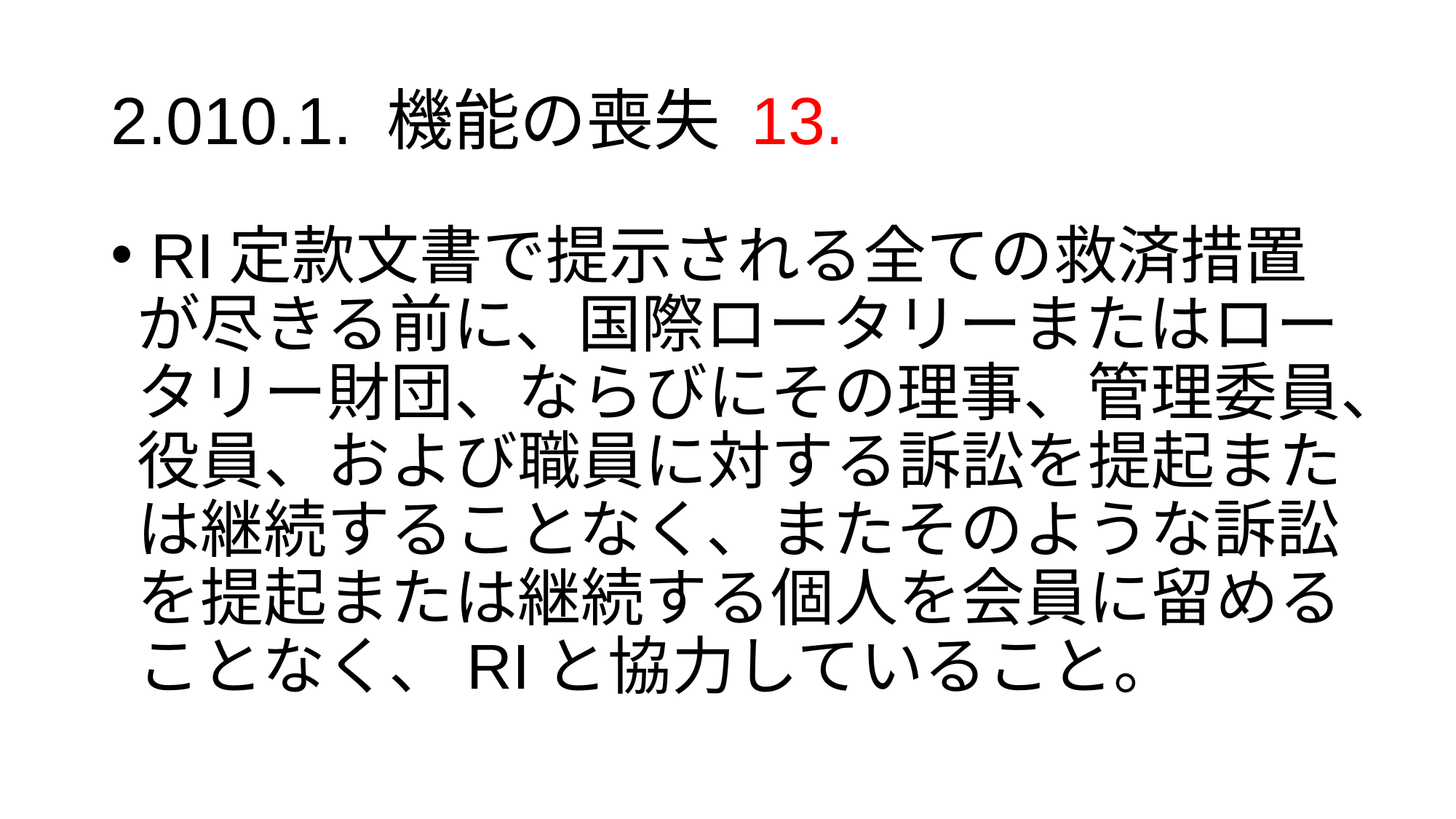

# 2.010.1. 機能の喪失 13.
 RI定款文書で提示される全ての救済措置が尽きる前に、国際ロータリーまたはロータリー財団、ならびにその理事、管理委員、役員、および職員に対する訴訟を提起または継続することなく、またそのような訴訟を提起または継続する個人を会員に留めることなく、RIと協力していること。